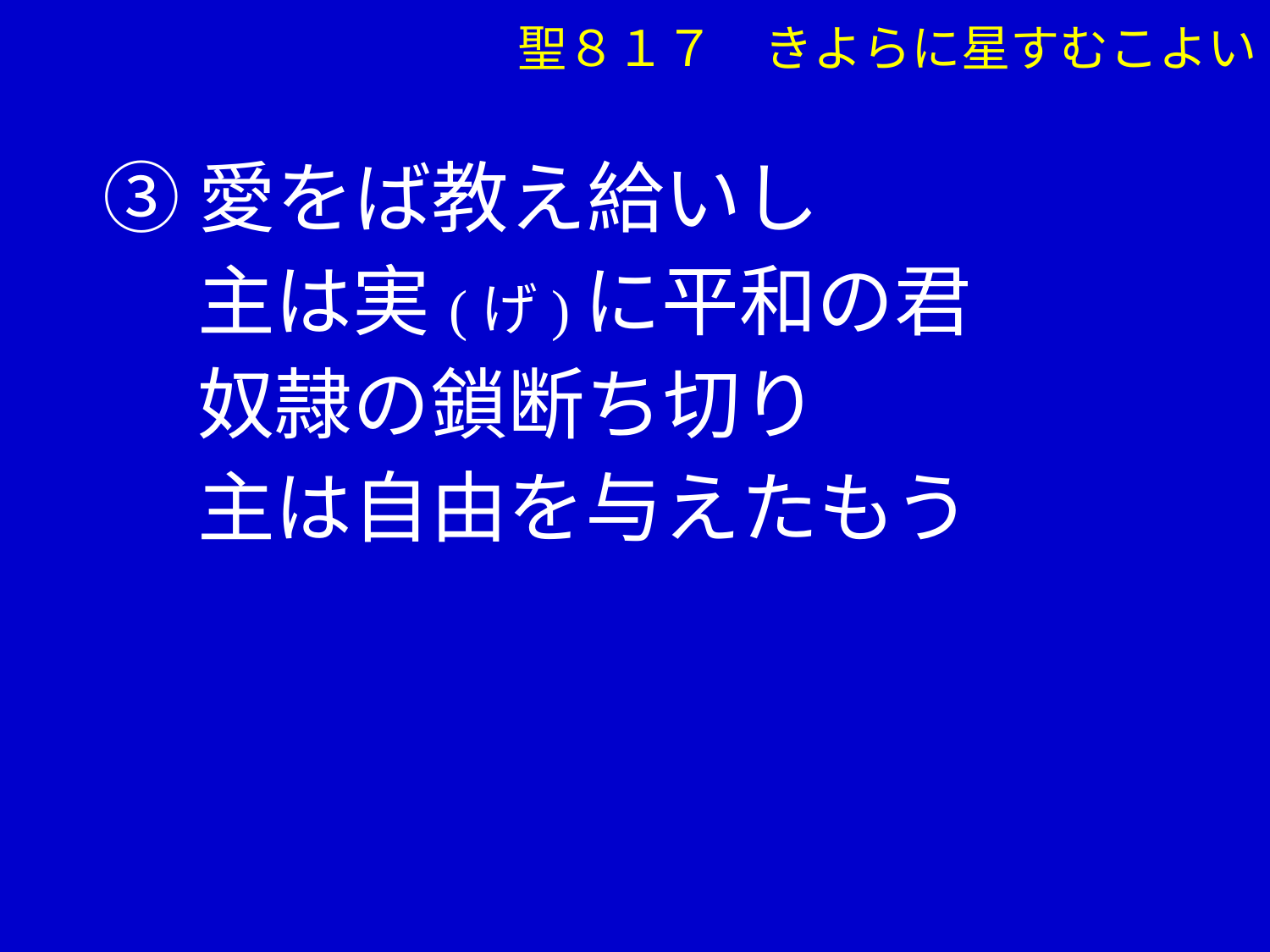

聖８１７　きよらに星すむこよい

③愛をば教え給いし
　 主は実(げ)に平和の君
　 奴隷の鎖断ち切り
　 主は自由を与えたもう